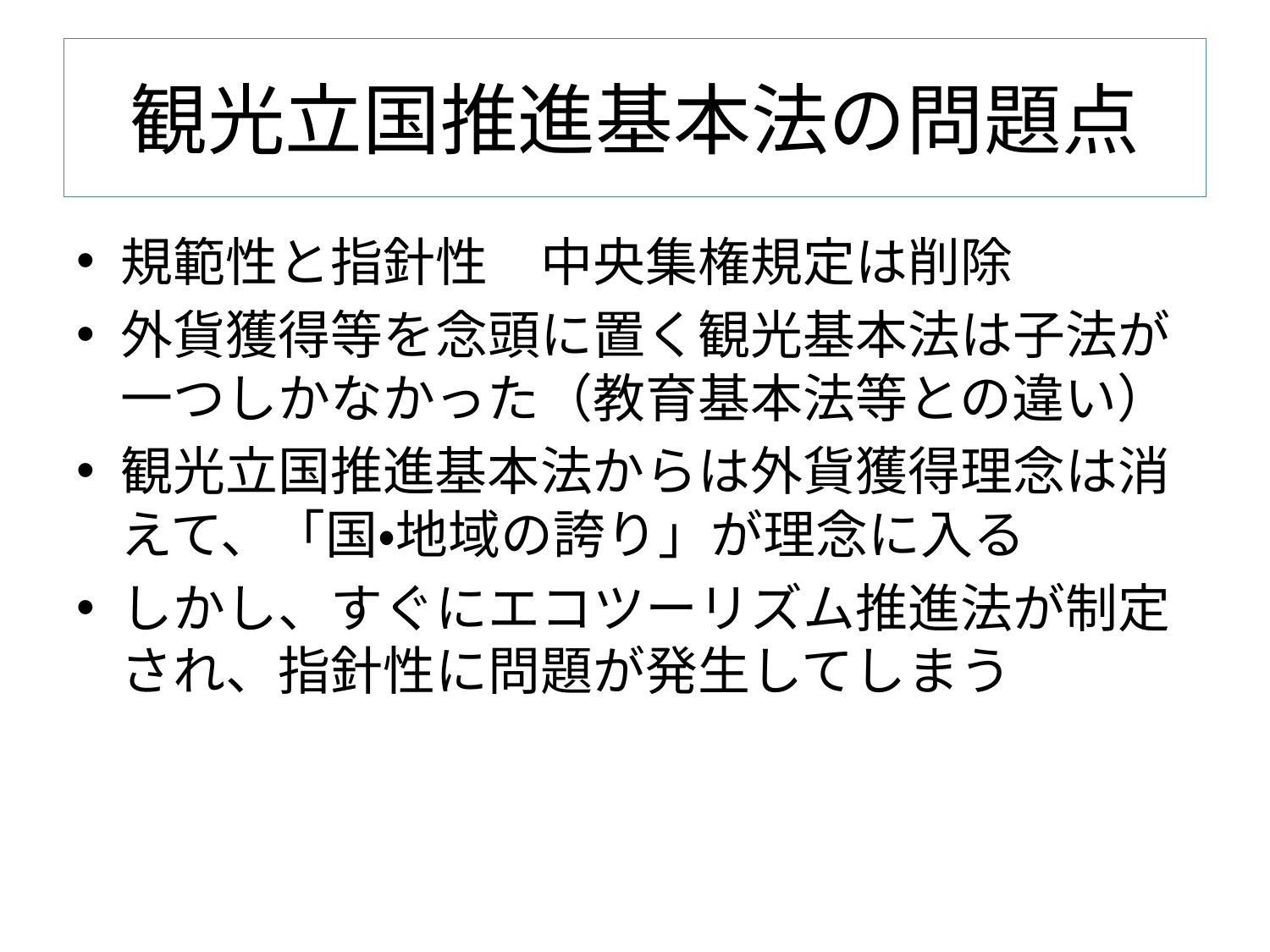

# 観光立国推進基本法の問題点
規範性と指針性　中央集権規定は削除
外貨獲得等を念頭に置く観光基本法は子法が一つしかなかった（教育基本法等との違い）
観光立国推進基本法からは外貨獲得理念は消えて、「国・地域の誇り」が理念に入る
しかし、すぐにエコツーリズム推進法が制定され、指針性に問題が発生してしまう